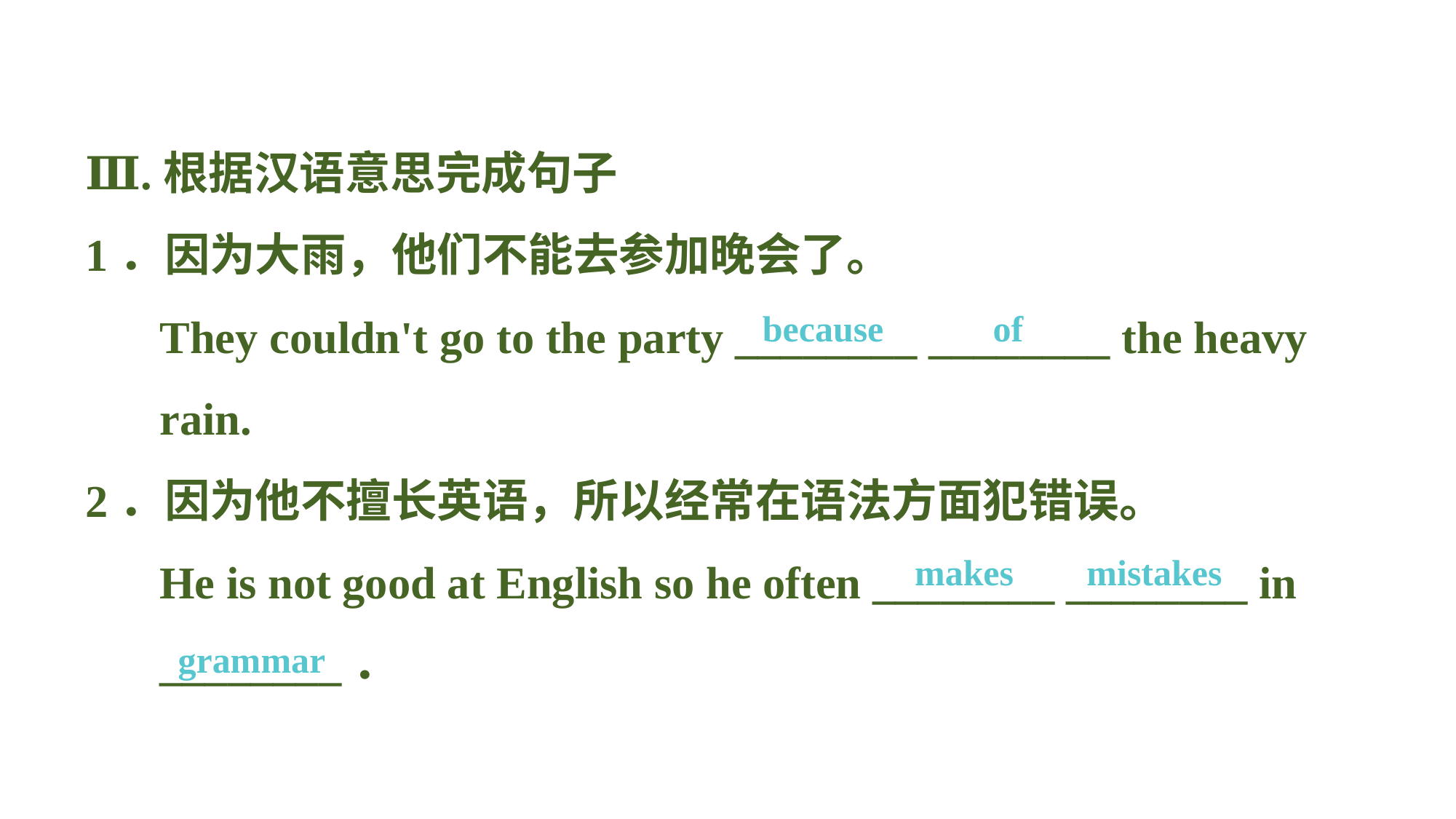

Ⅲ.根据汉语意思完成句子
1．因为大雨，他们不能去参加晚会了。
They couldn't go to the party ________ ________ the heavy rain.
2．因为他不擅长英语，所以经常在语法方面犯错误。
He is not good at English so he often ________ ________ in ________．
because            of
                                                                                  makes        mistakes
 grammar